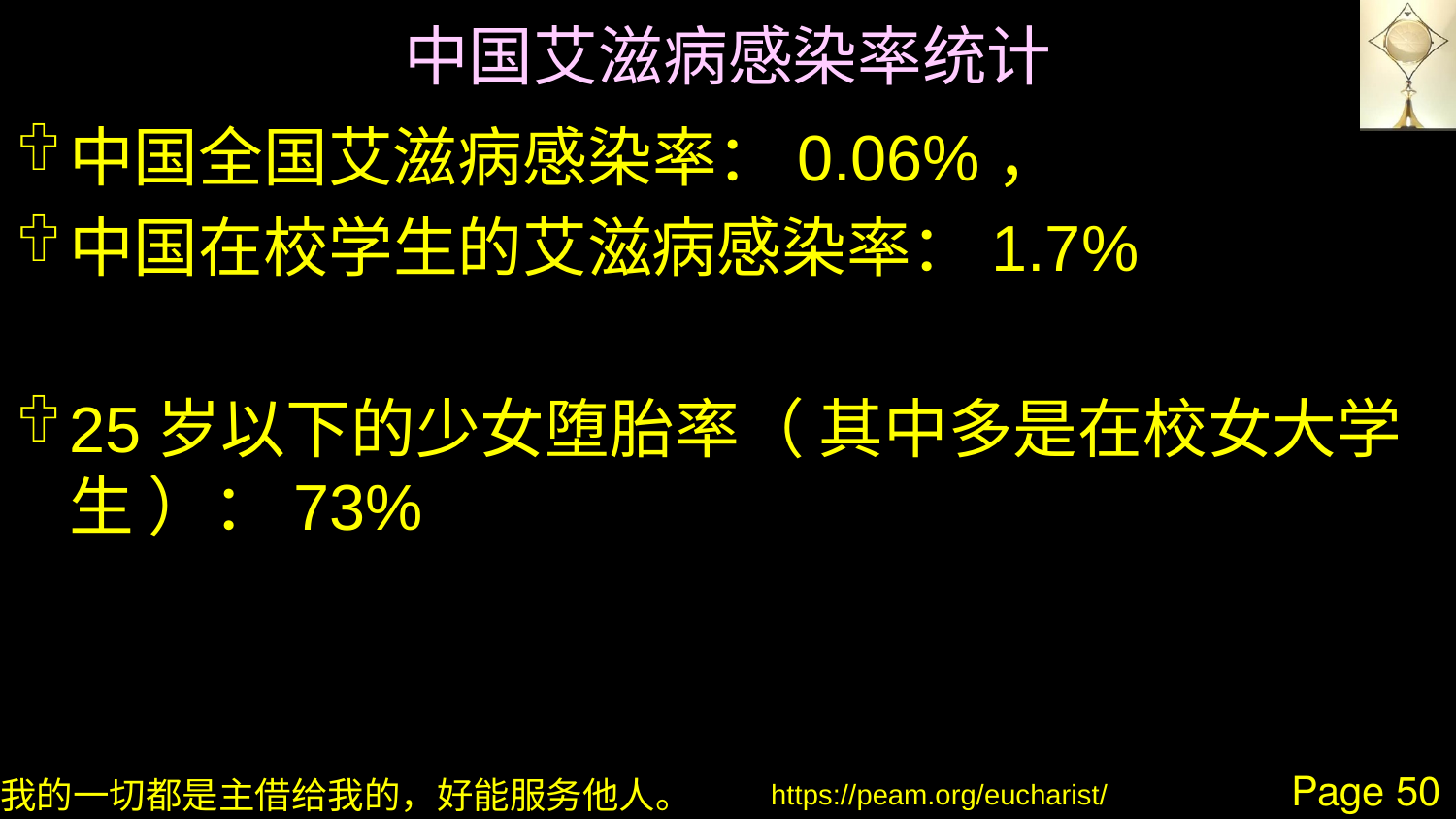

# 中国艾滋病感染率统计
中国全国艾滋病感染率：0.06%，
中国在校学生的艾滋病感染率：1.7%

25岁以下的少女堕胎率（ 其中多是在校女大学生 ）：73%